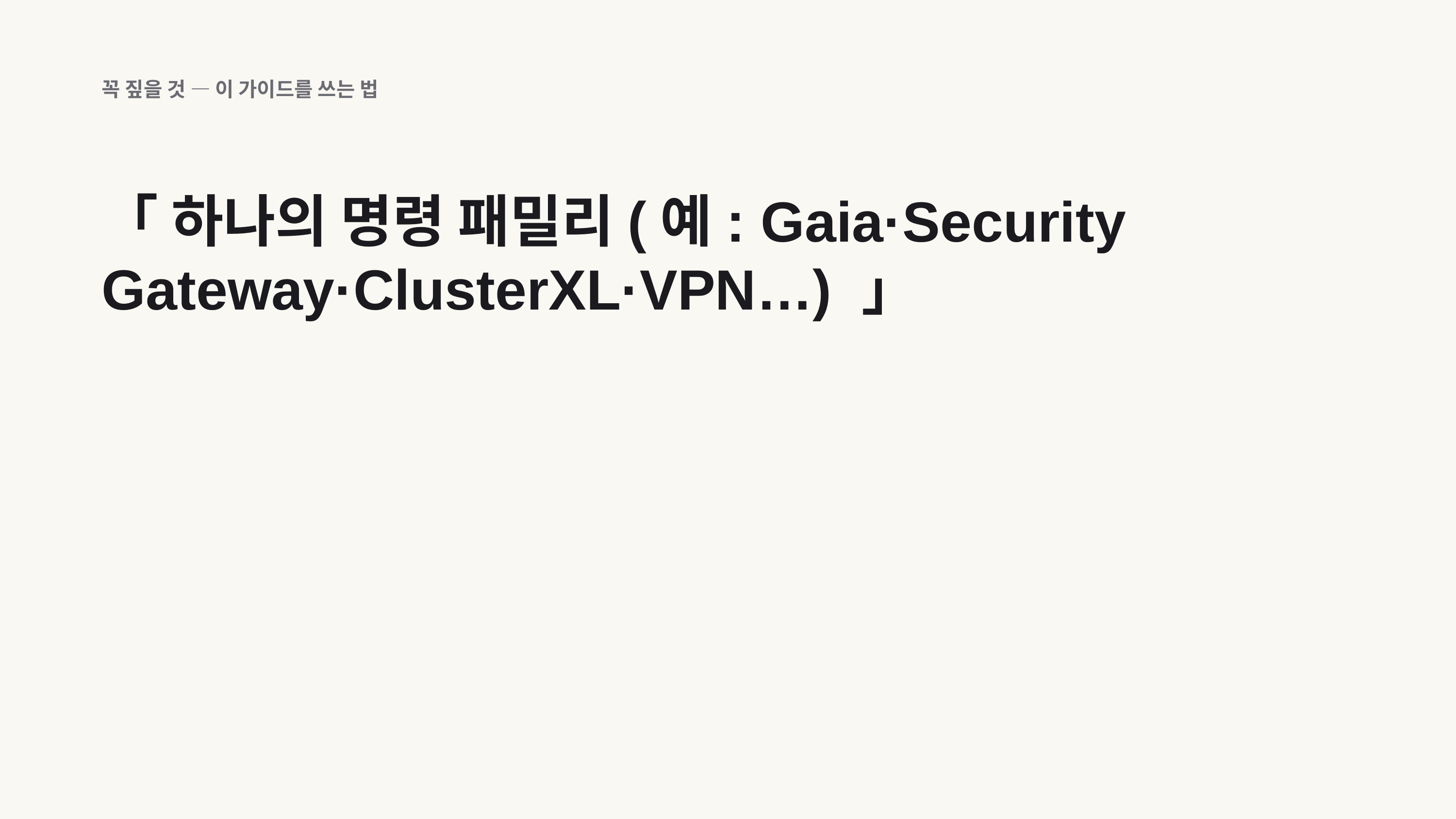

꼭 짚을 것 — 이 가이드를 쓰는 법
「 하나의 명령 패밀리(예: Gaia·Security Gateway·ClusterXL·VPN…) 」